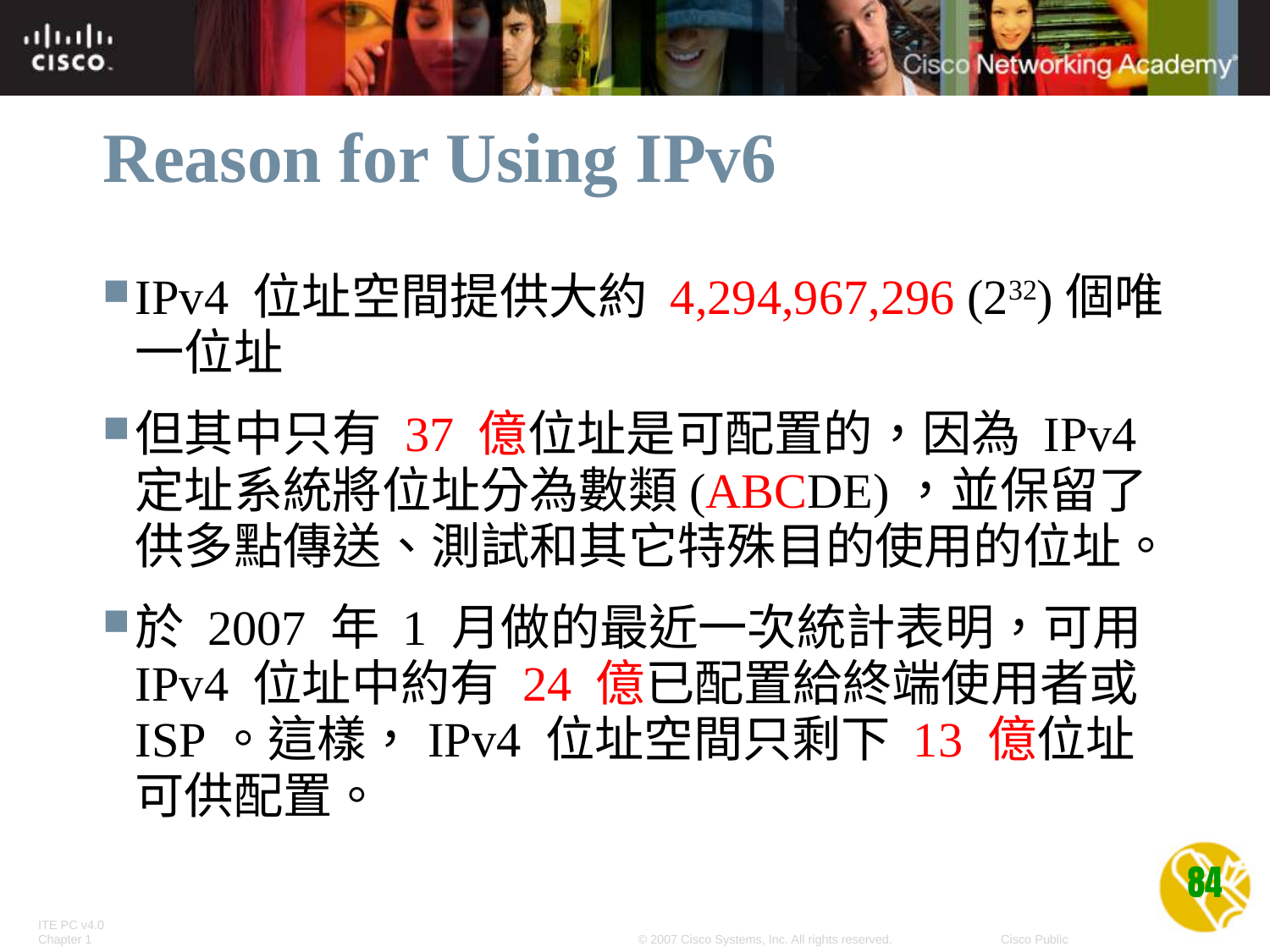

# Reason for Using IPv6
IPv4 位址空間提供大約 4,294,967,296 (232)個唯一位址
但其中只有 37 億位址是可配置的，因為 IPv4 定址系統將位址分為數類(ABCDE)，並保留了供多點傳送、測試和其它特殊目的使用的位址。
於 2007 年 1 月做的最近一次統計表明，可用 IPv4 位址中約有 24 億已配置給終端使用者或 ISP。這樣，IPv4 位址空間只剩下 13 億位址可供配置。